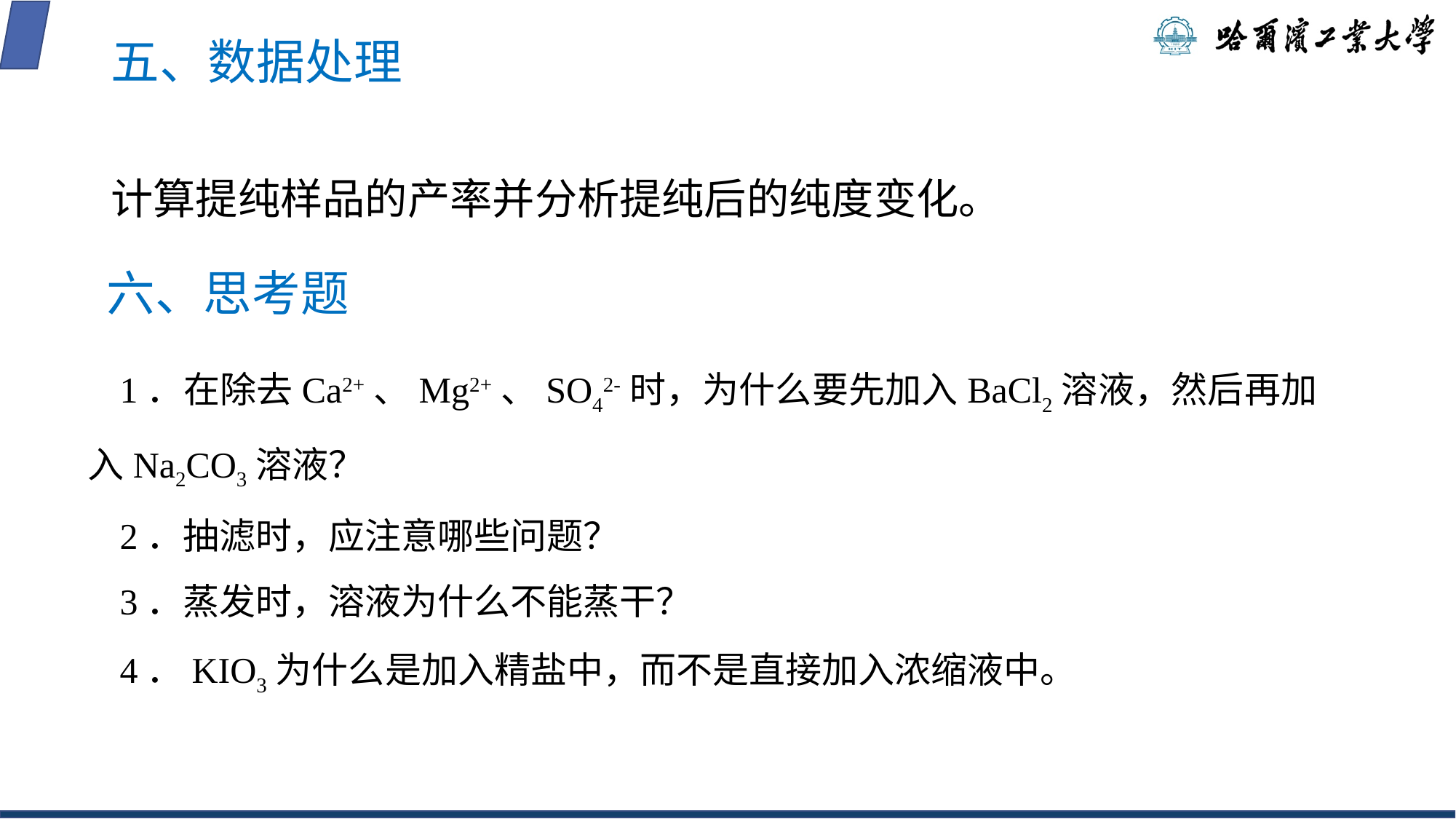

# 五、数据处理
计算提纯样品的产率并分析提纯后的纯度变化。
六、思考题
1．在除去Ca2+、Mg2+、SO42-时，为什么要先加入BaCl2溶液，然后再加入Na2CO3溶液？
2．抽滤时，应注意哪些问题？
3．蒸发时，溶液为什么不能蒸干？
4．KIO3­­为什么是加入精盐中，而不是直接加入浓缩液中。